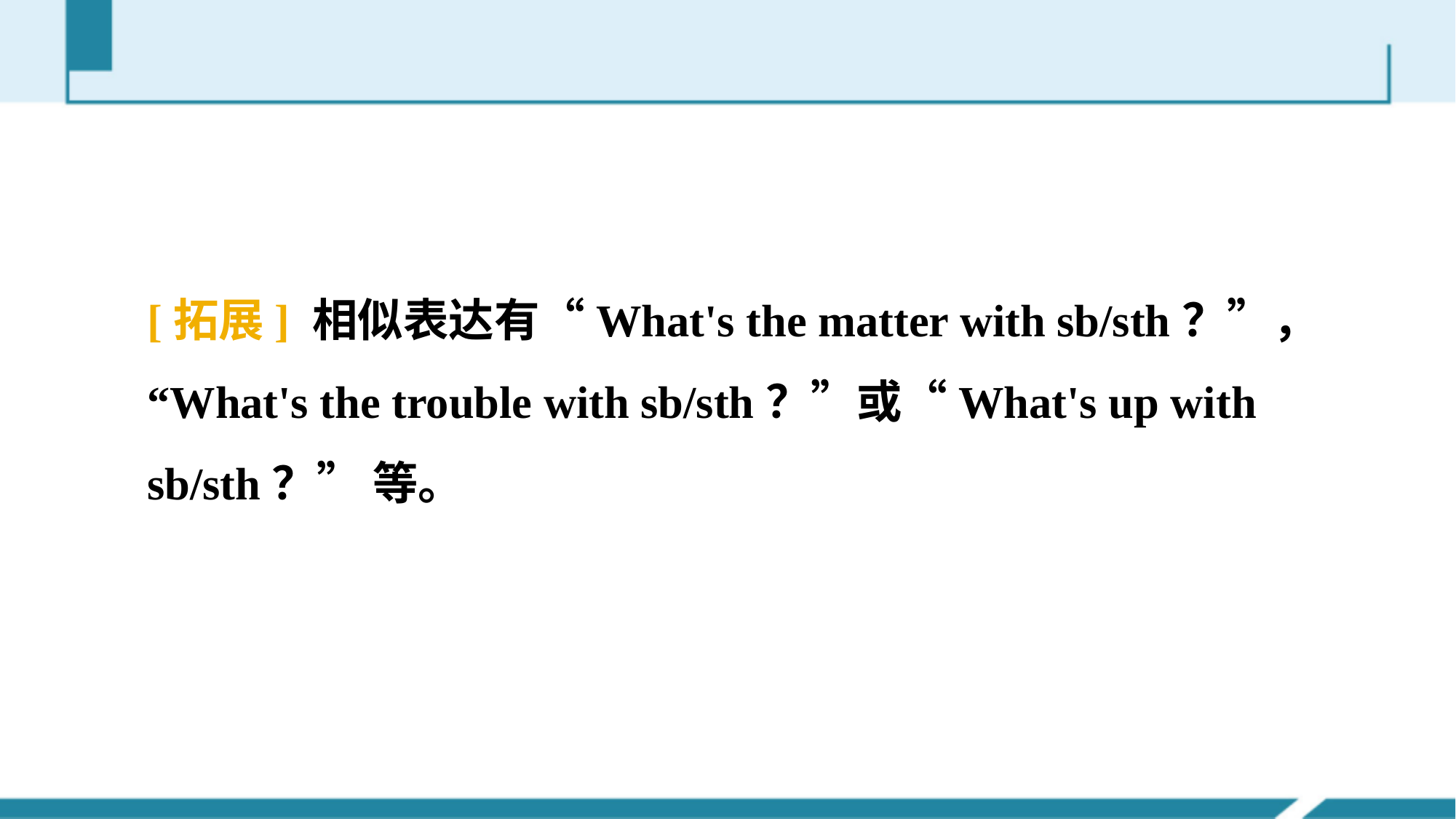

#
[拓展] 相似表达有“What's the matter with sb/sth？”，
“What's the trouble with sb/sth？”或“What's up with
sb/sth？” 等。